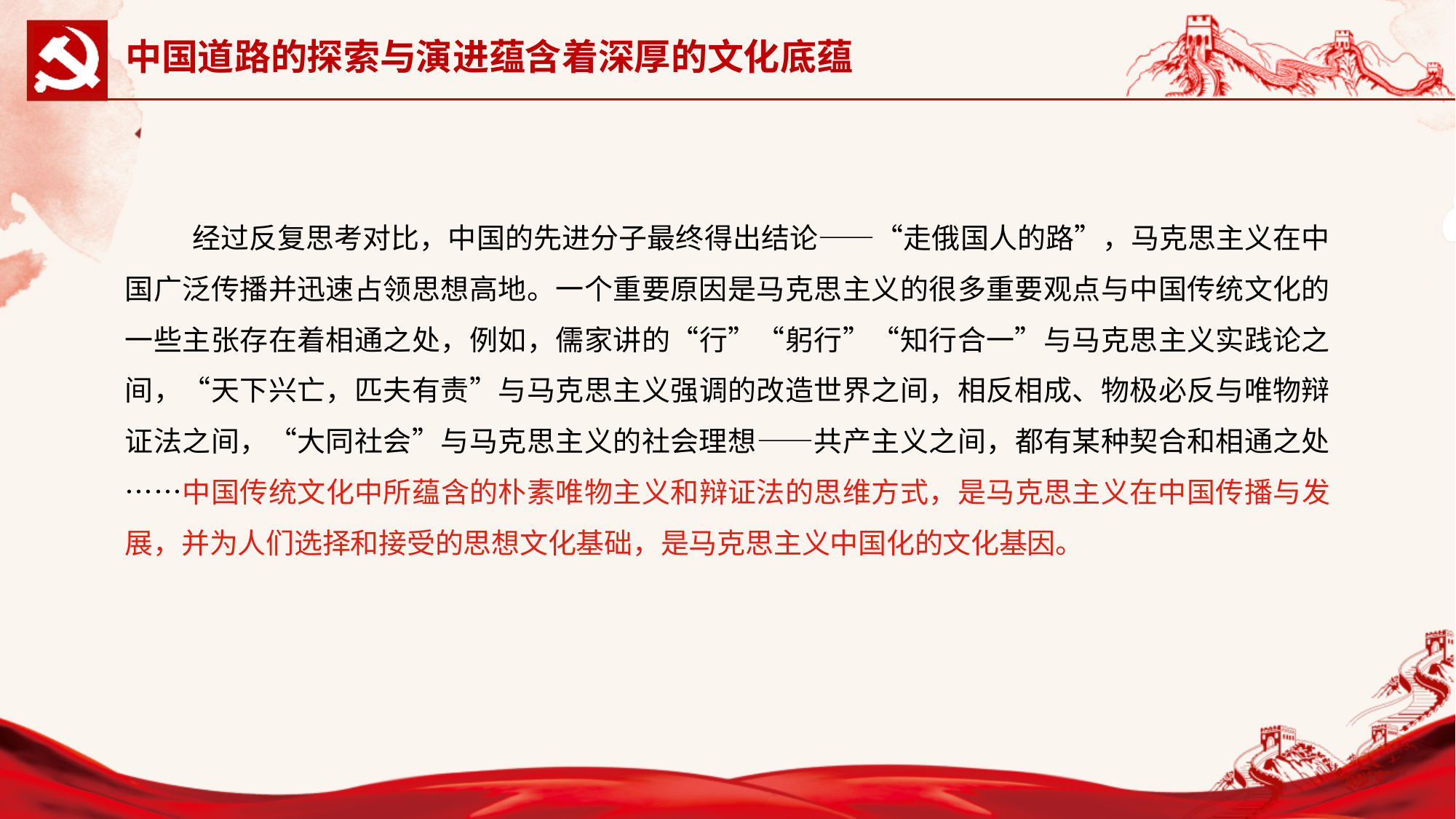

中国道路的探索与演进蕴含着深厚的文化底蕴
         经过反复思考对比，中国的先进分子最终得出结论——“走俄国人的路”，马克思主义在中国广泛传播并迅速占领思想高地。一个重要原因是马克思主义的很多重要观点与中国传统文化的一些主张存在着相通之处，例如，儒家讲的“行”“躬行”“知行合一”与马克思主义实践论之间，“天下兴亡，匹夫有责”与马克思主义强调的改造世界之间，相反相成、物极必反与唯物辩证法之间，“大同社会”与马克思主义的社会理想——共产主义之间，都有某种契合和相通之处……中国传统文化中所蕴含的朴素唯物主义和辩证法的思维方式，是马克思主义在中国传播与发展，并为人们选择和接受的思想文化基础，是马克思主义中国化的文化基因。